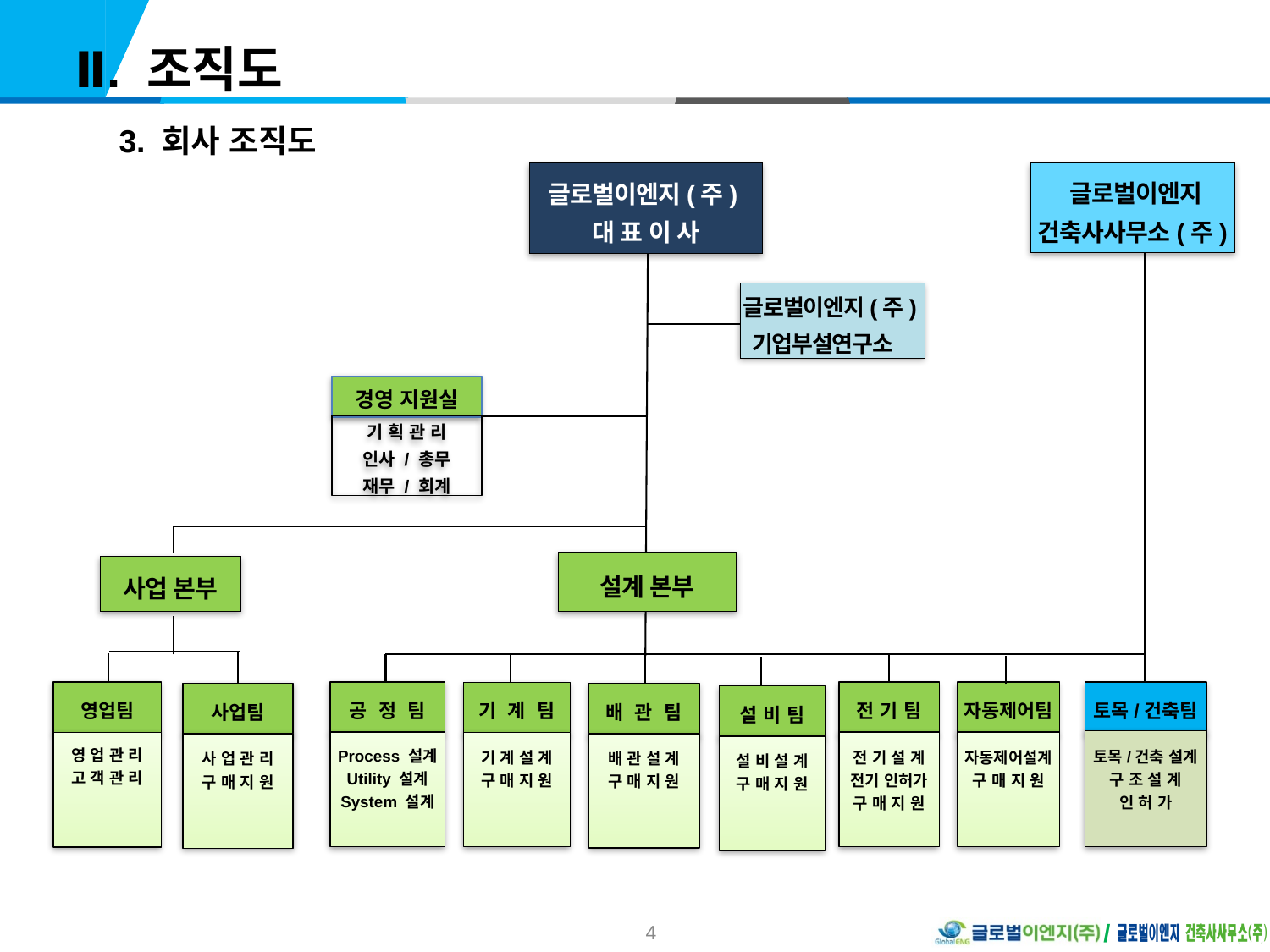

Ⅱ. 조직도
3. 회사 조직도
 글로벌이엔지
건축사사무소(주)
글로벌이엔지(주)
대 표 이 사
글로벌이엔지(주)
 기업부설연구소
경영 지원실
기 획 관 리
인사 / 총무
재무 / 회계
설계 본부
사업 본부
토목/건축팀
토목/건축 설계
구 조 설 계
인 허 가

영업팀
영 업 관 리
고 객 관 리

공  정  팀
Process 설계
Utility 설계
System 설계
전 기 팀
전 기 설 계
전기 인허가
구 매 지 원

자동제어팀
자동제어설계
구 매 지 원

기  계  팀
기 계 설 계
구 매 지 원

사업팀
사 업 관 리
구 매 지 원

배  관  팀
배 관 설 계
구 매 지 원

설 비 팀
설 비 설 계
구 매 지 원

4